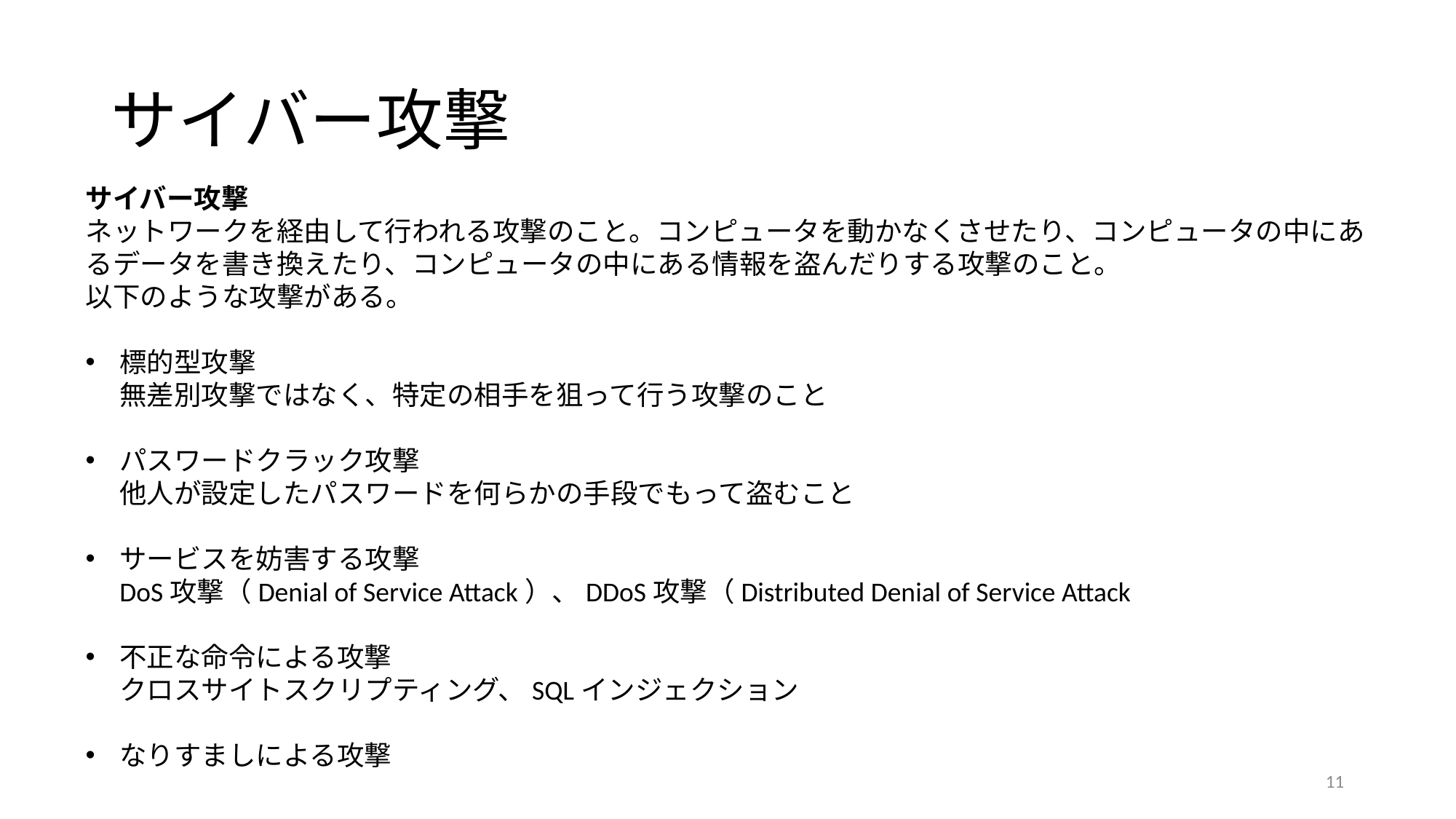

# サイバー攻撃
サイバー攻撃
ネットワークを経由して行われる攻撃のこと。コンピュータを動かなくさせたり、コンピュータの中にあるデータを書き換えたり、コンピュータの中にある情報を盗んだりする攻撃のこと。
以下のような攻撃がある。

標的型攻撃
無差別攻撃ではなく、特定の相手を狙って行う攻撃のこと

パスワードクラック攻撃
他人が設定したパスワードを何らかの手段でもって盗むこと

サービスを妨害する攻撃
DoS攻撃（Denial of Service Attack）、DDoS攻撃（Distributed Denial of Service Attack

不正な命令による攻撃
クロスサイトスクリプティング、SQLインジェクション

なりすましによる攻撃
11